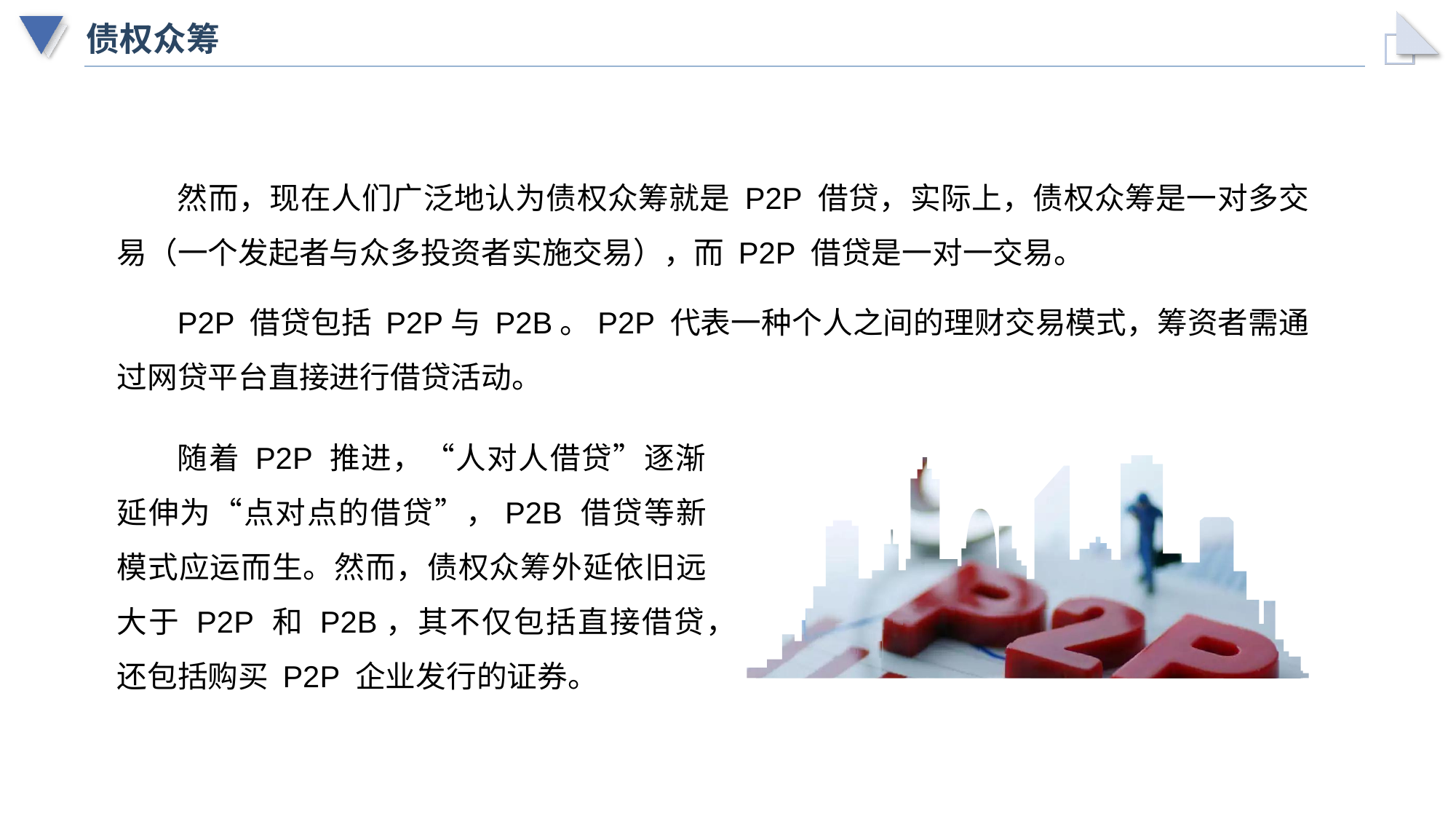

# 债权众筹
然而，现在人们广泛地认为债权众筹就是 P2P 借贷，实际上，债权众筹是一对多交易（一个发起者与众多投资者实施交易），而 P2P 借贷是一对一交易。
P2P 借贷包括 P2P与 P2B。P2P 代表一种个人之间的理财交易模式，筹资者需通过网贷平台直接进行借贷活动。
随着 P2P 推进，“人对人借贷”逐渐延伸为“点对点的借贷”，P2B 借贷等新模式应运而生。然而，债权众筹外延依旧远大于 P2P 和 P2B，其不仅包括直接借贷，还包括购买 P2P 企业发行的证券。